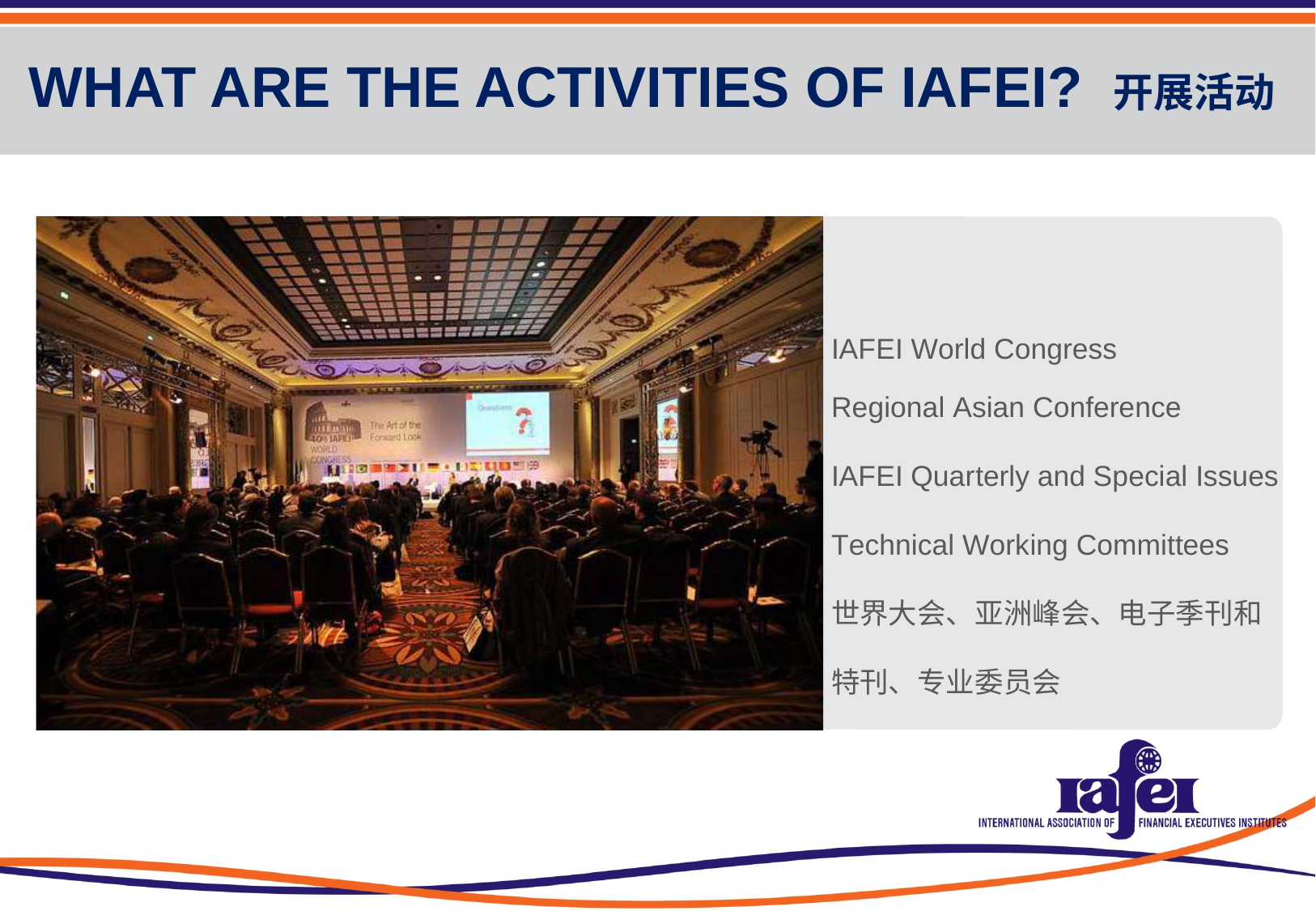

WHAT ARE THE ACTIVITIES OF IAFEI? 开展活动

IAFEI World Congress

Regional Asian Conference
IAFEI Quarterly and Special Issues
Technical Working Committees
世界大会、亚洲峰会、电子季刊和特刊、专业委员会